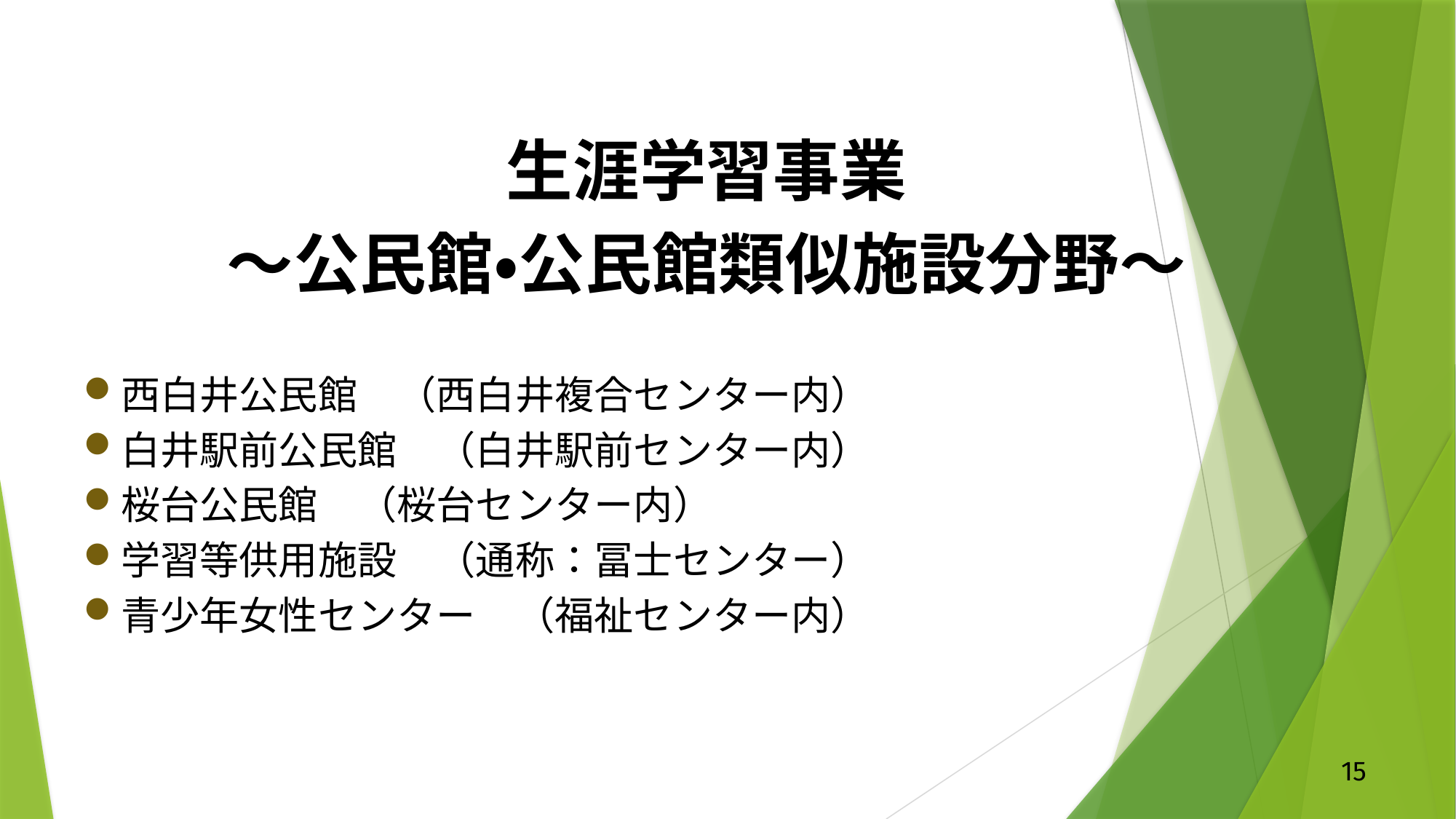

生涯学習事業
～公民館・公民館類似施設分野～
西白井公民館　（西白井複合センター内）
白井駅前公民館　（白井駅前センター内）
桜台公民館　（桜台センター内）
学習等供用施設　（通称：冨士センター）
青少年女性センター　（福祉センター内）